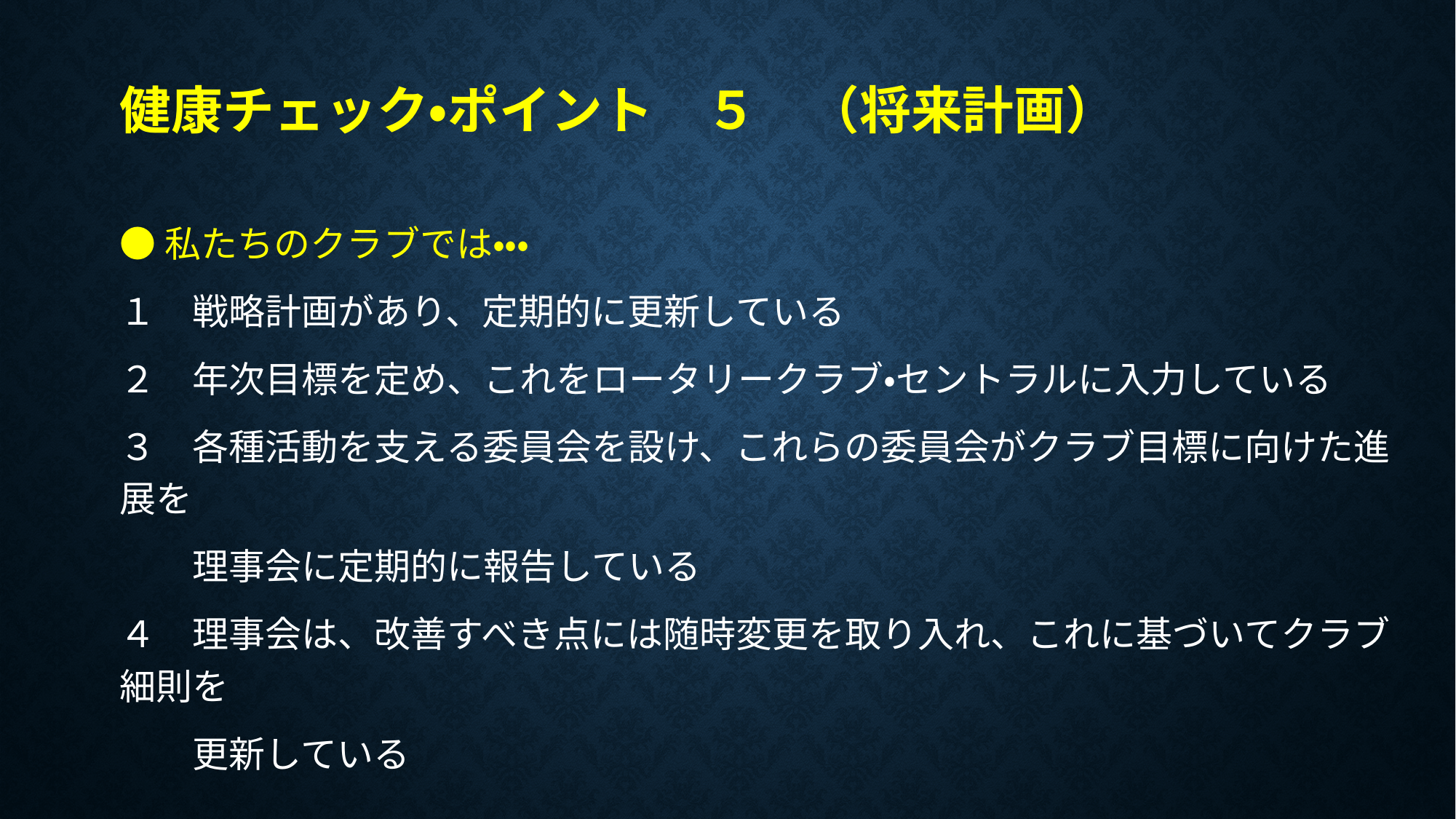

# 健康チェック・ポイント　５　（将来計画）
●私たちのクラブでは・・・
１　戦略計画があり、定期的に更新している
２　年次目標を定め、これをロータリークラブ・セントラルに入力している
３　各種活動を支える委員会を設け、これらの委員会がクラブ目標に向けた進展を
　　理事会に定期的に報告している
４　理事会は、改善すべき点には随時変更を取り入れ、これに基づいてクラブ細則を
　　更新している